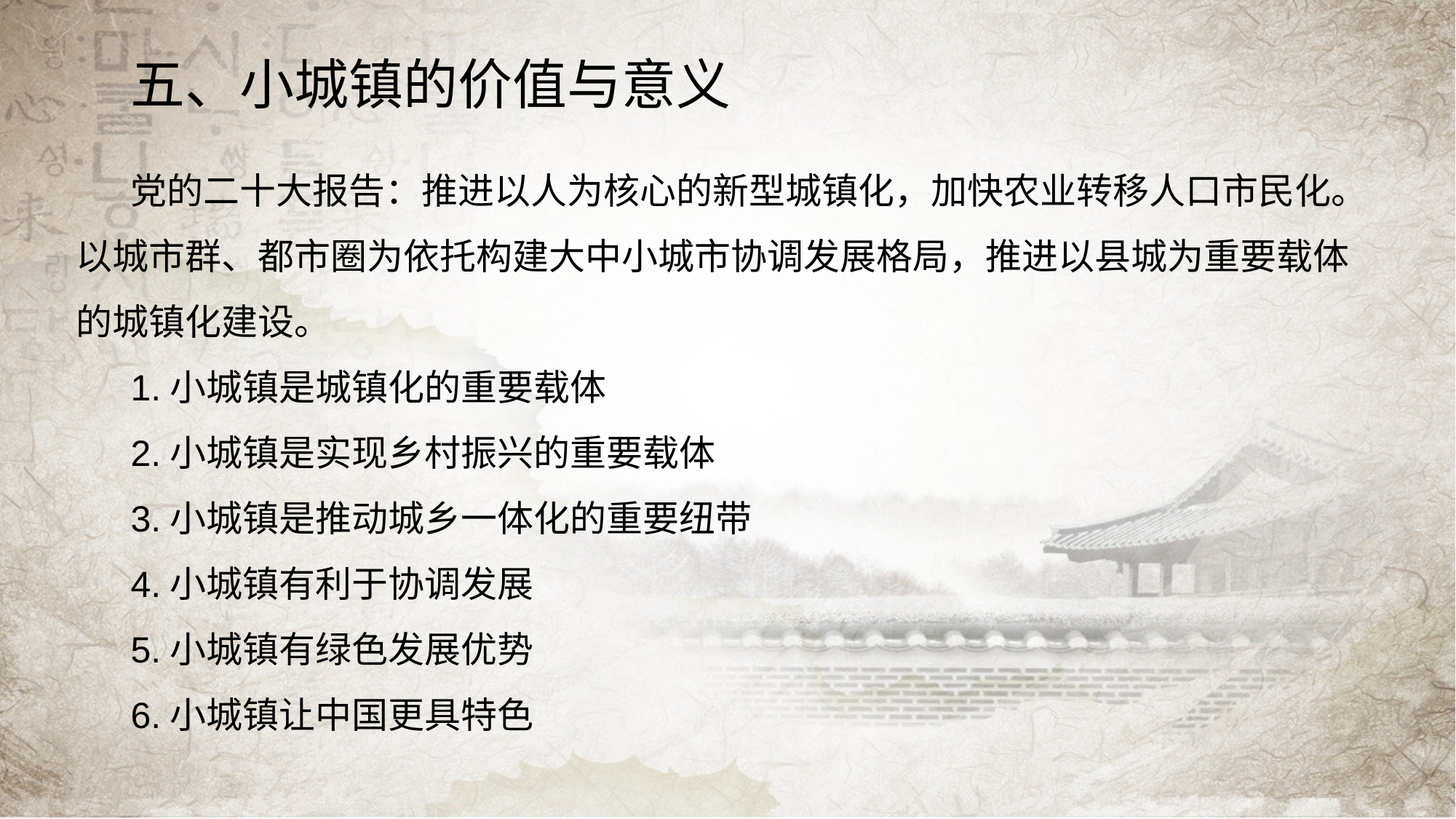

五、小城镇的价值与意义

党的二十大报告：推进以人为核心的新型城镇化，加快农业转移人口市民化。以城市群、都市圈为依托构建大中小城市协调发展格局，推进以县城为重要载体的城镇化建设。
1.小城镇是城镇化的重要载体
2.小城镇是实现乡村振兴的重要载体
3.小城镇是推动城乡一体化的重要纽带
4.小城镇有利于协调发展
5.小城镇有绿色发展优势
6.小城镇让中国更具特色